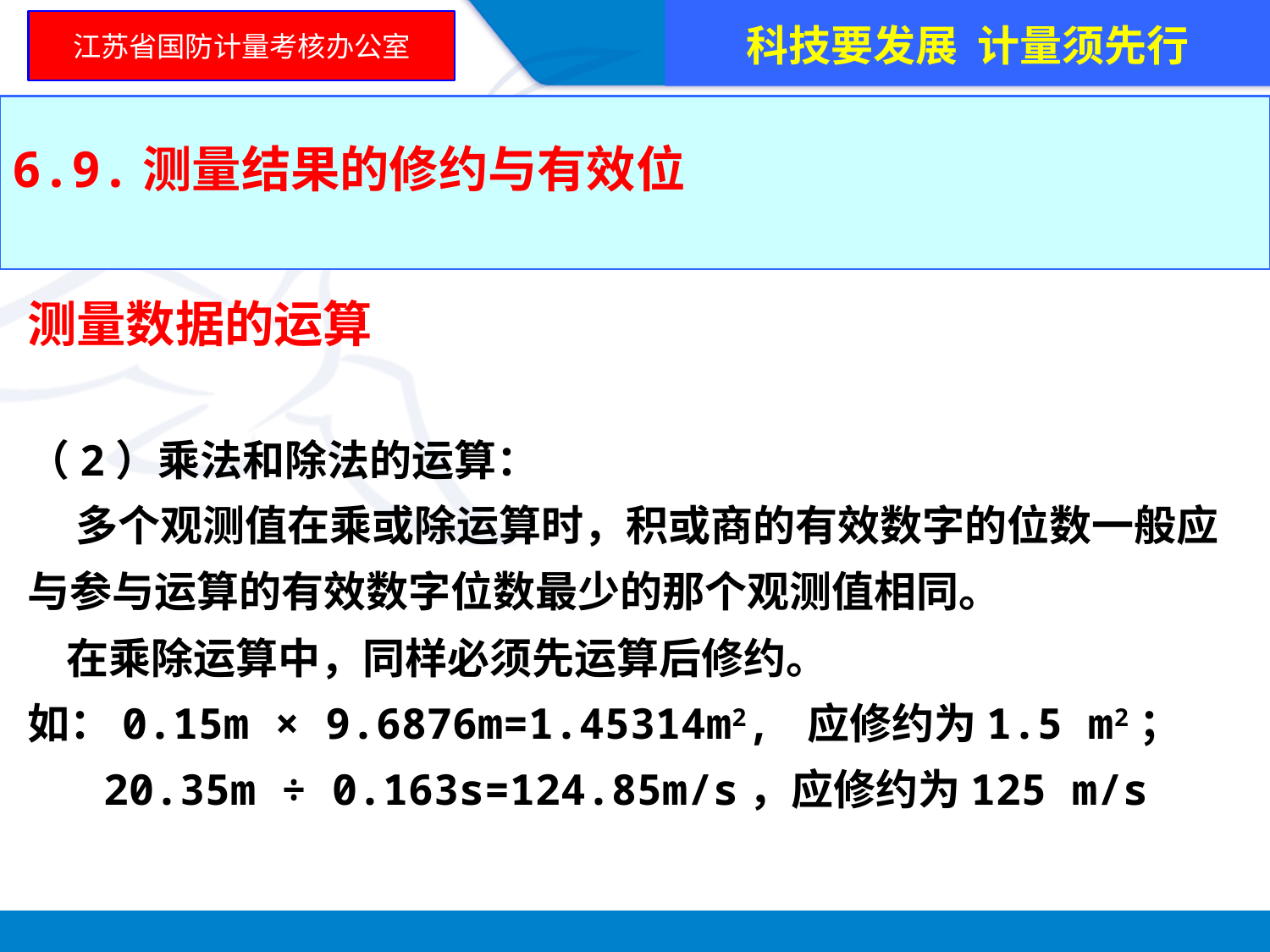

科技要发展  计量须先行
江苏省国防计量考核办公室
6.9.测量结果的修约与有效位

测量数据的运算

（2）乘法和除法的运算：
    多个观测值在乘或除运算时，积或商的有效数字的位数一般应与参与运算的有效数字位数最少的那个观测值相同。
   在乘除运算中，同样必须先运算后修约。
如：0.15m × 9.6876m=1.45314m2, 应修约为1.5 m2；
   20.35m ÷ 0.163s=124.85m/s，应修约为125 m/s